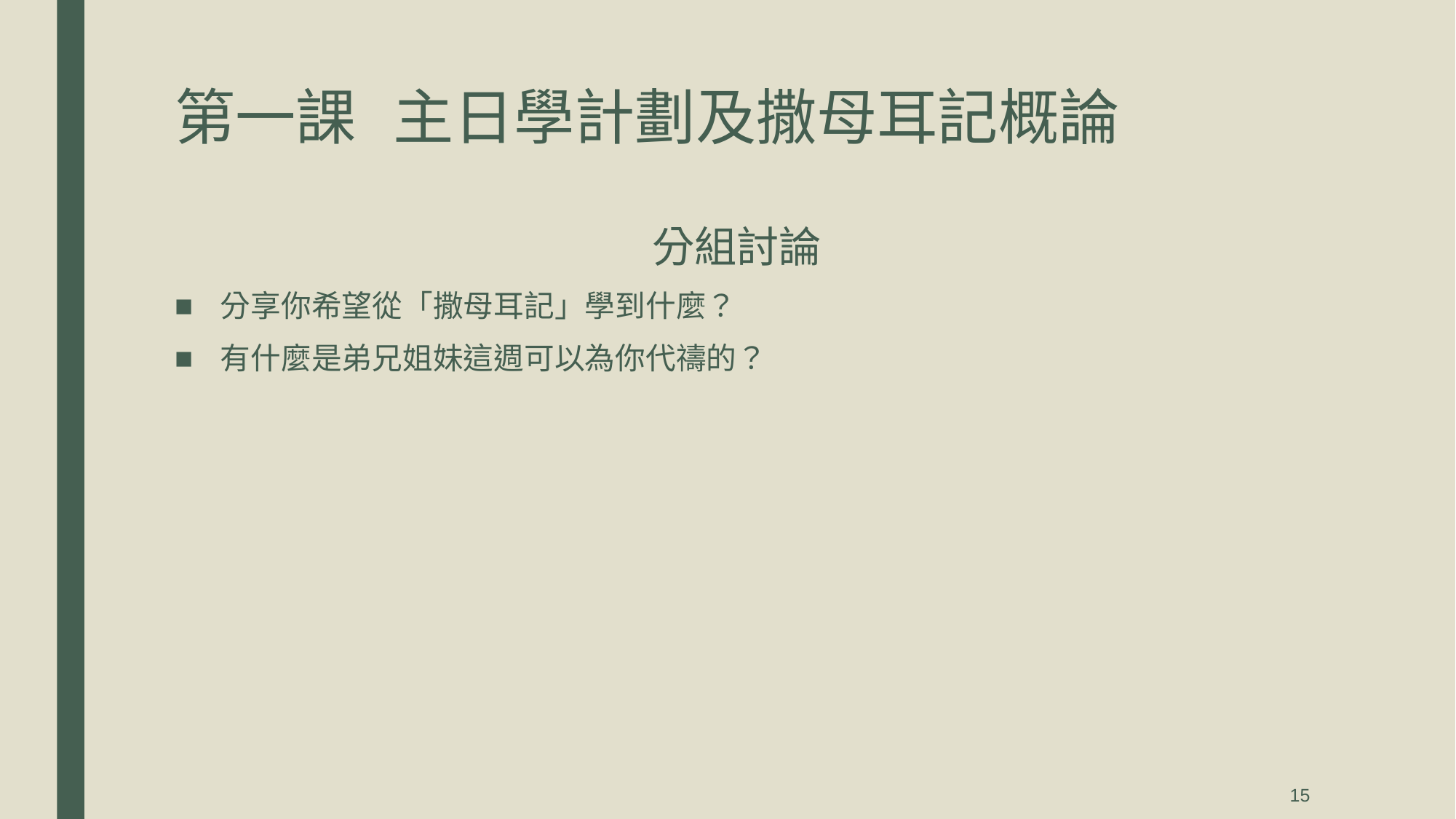

# 第一課	主日學計劃及撒母耳記概論
分組討論
分享你希望從「撒母耳記」學到什麼？
有什麼是弟兄姐妹這週可以為你代禱的？
15